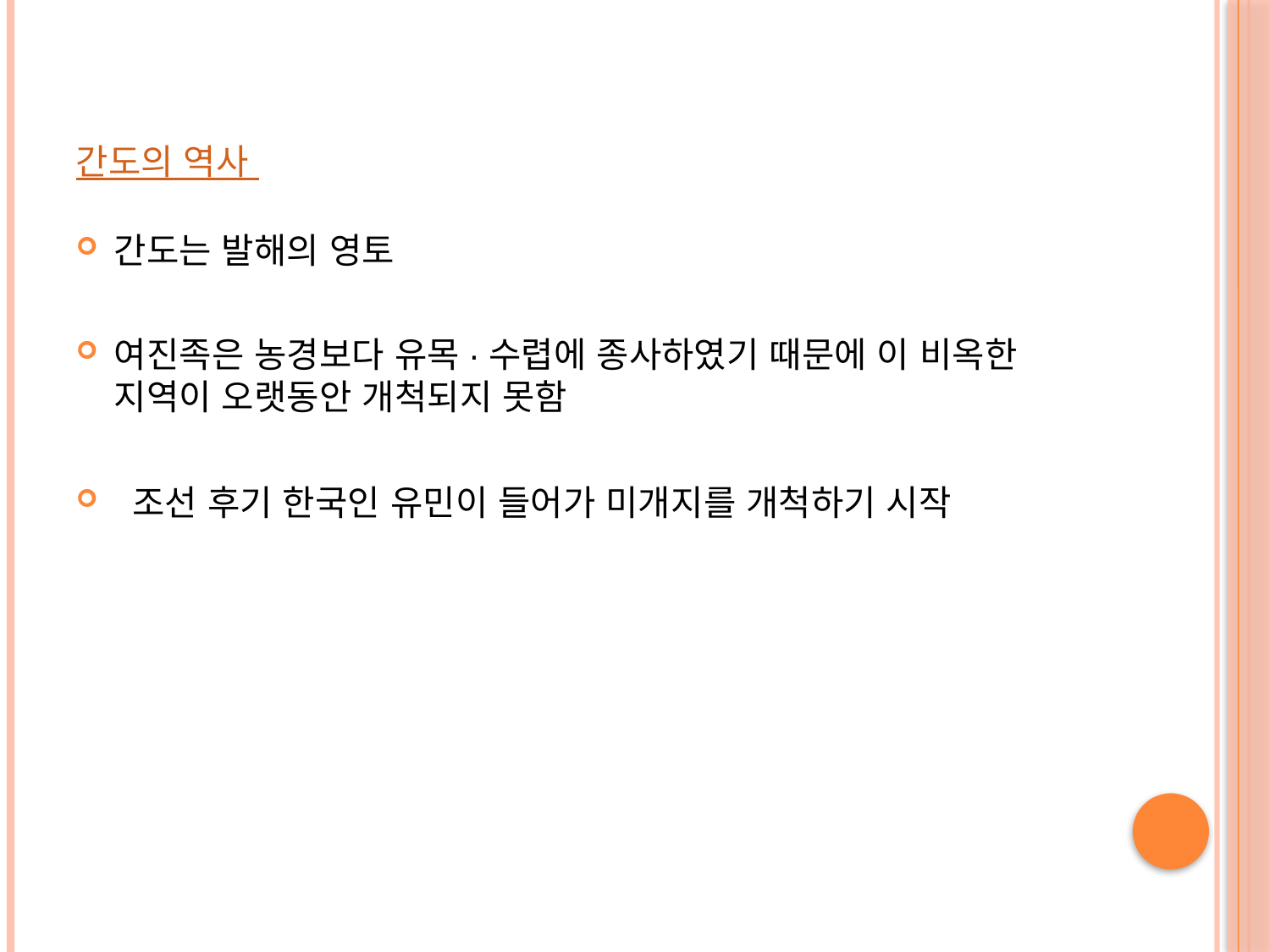

# 간도의 역사
간도는 발해의 영토
여진족은 농경보다 유목·수렵에 종사하였기 때문에 이 비옥한 지역이 오랫동안 개척되지 못함

 조선 후기 한국인 유민이 들어가 미개지를 개척하기 시작